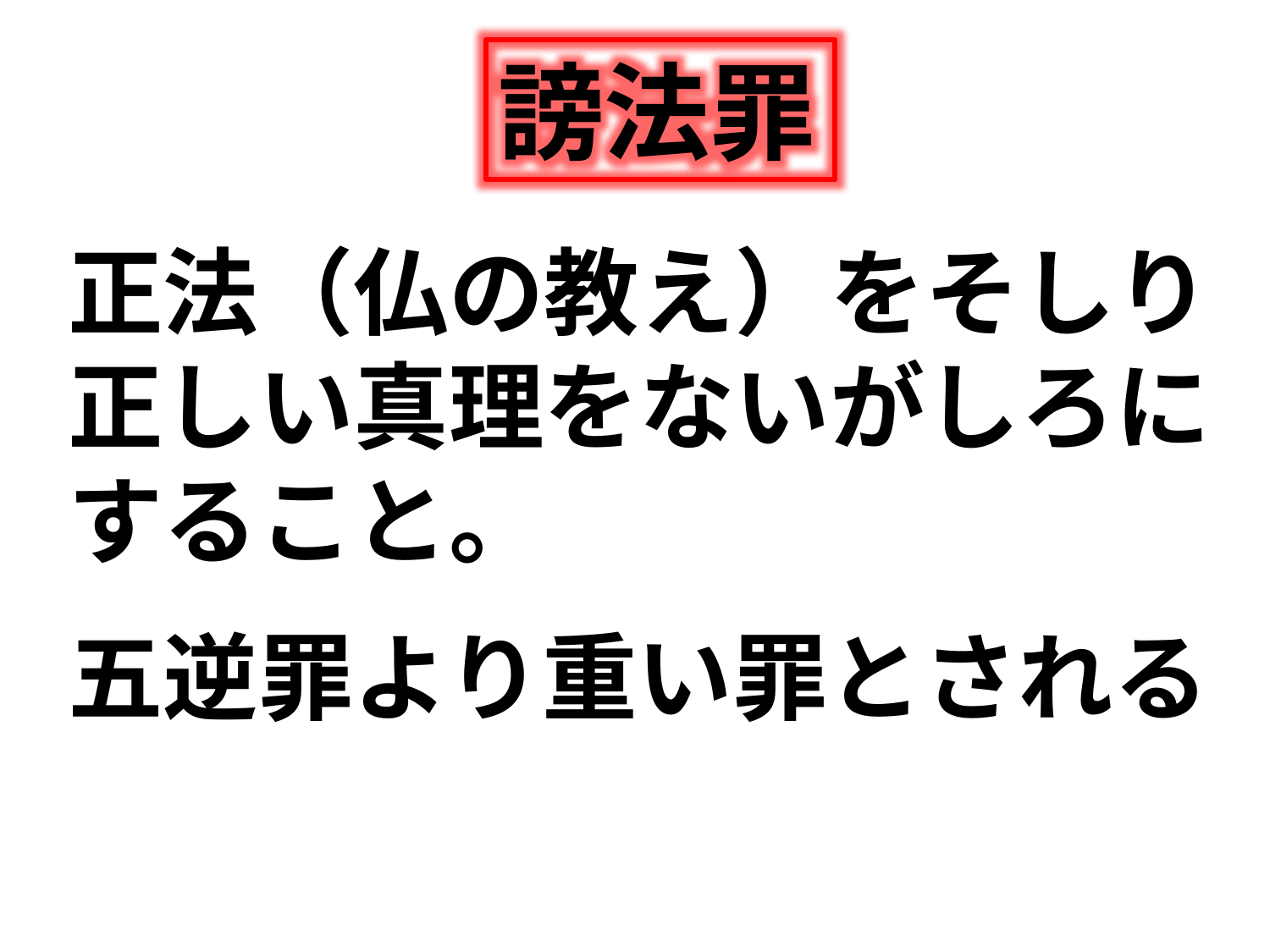

謗法罪
正法（仏の教え）をそしり正しい真理をないがしろにすること。
五逆罪より重い罪とされる